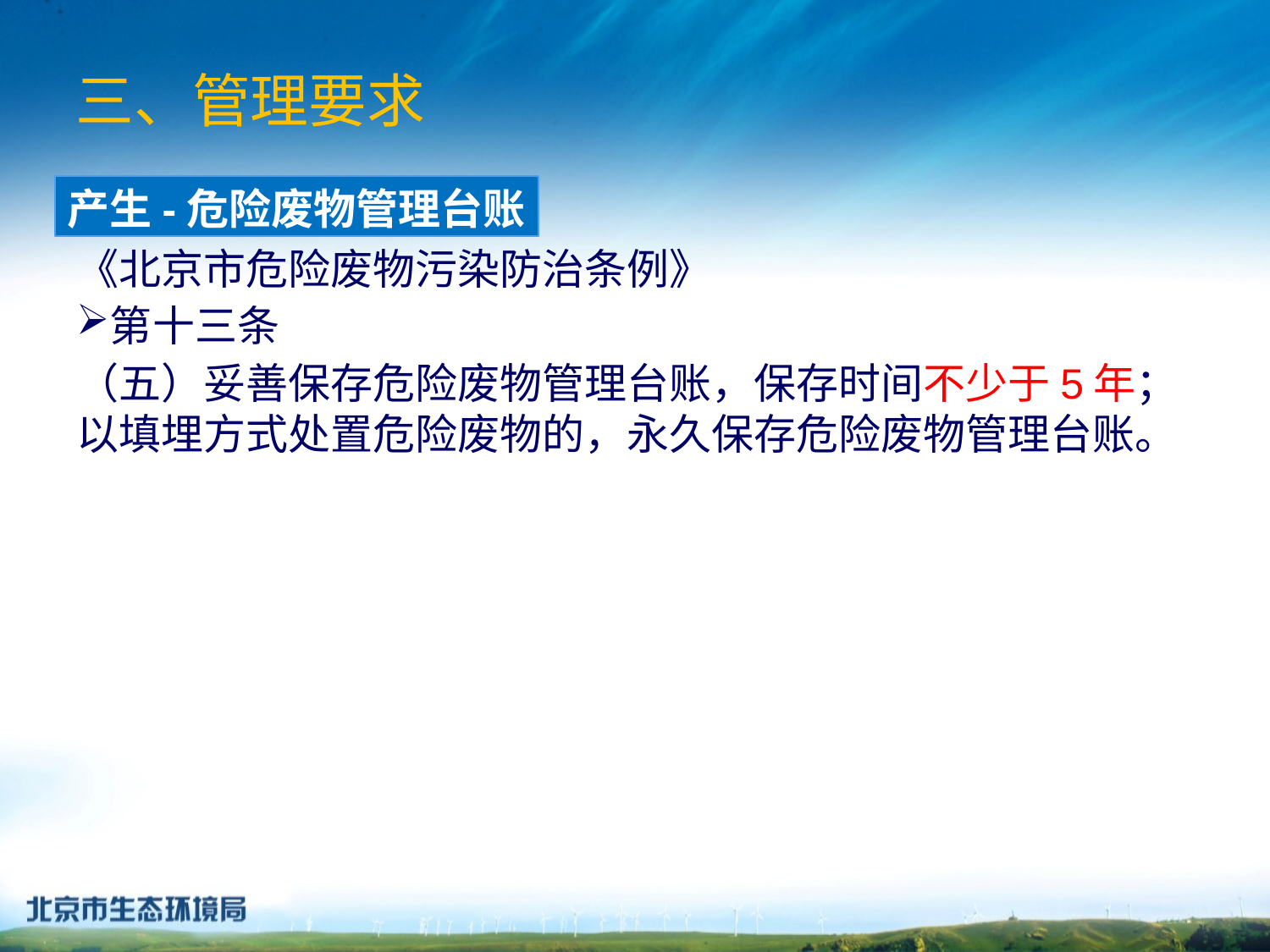

三、管理要求
产生-危险废物管理台账
《北京市危险废物污染防治条例》
第十三条
（五）妥善保存危险废物管理台账，保存时间不少于5年；以填埋方式处置危险废物的，永久保存危险废物管理台账。